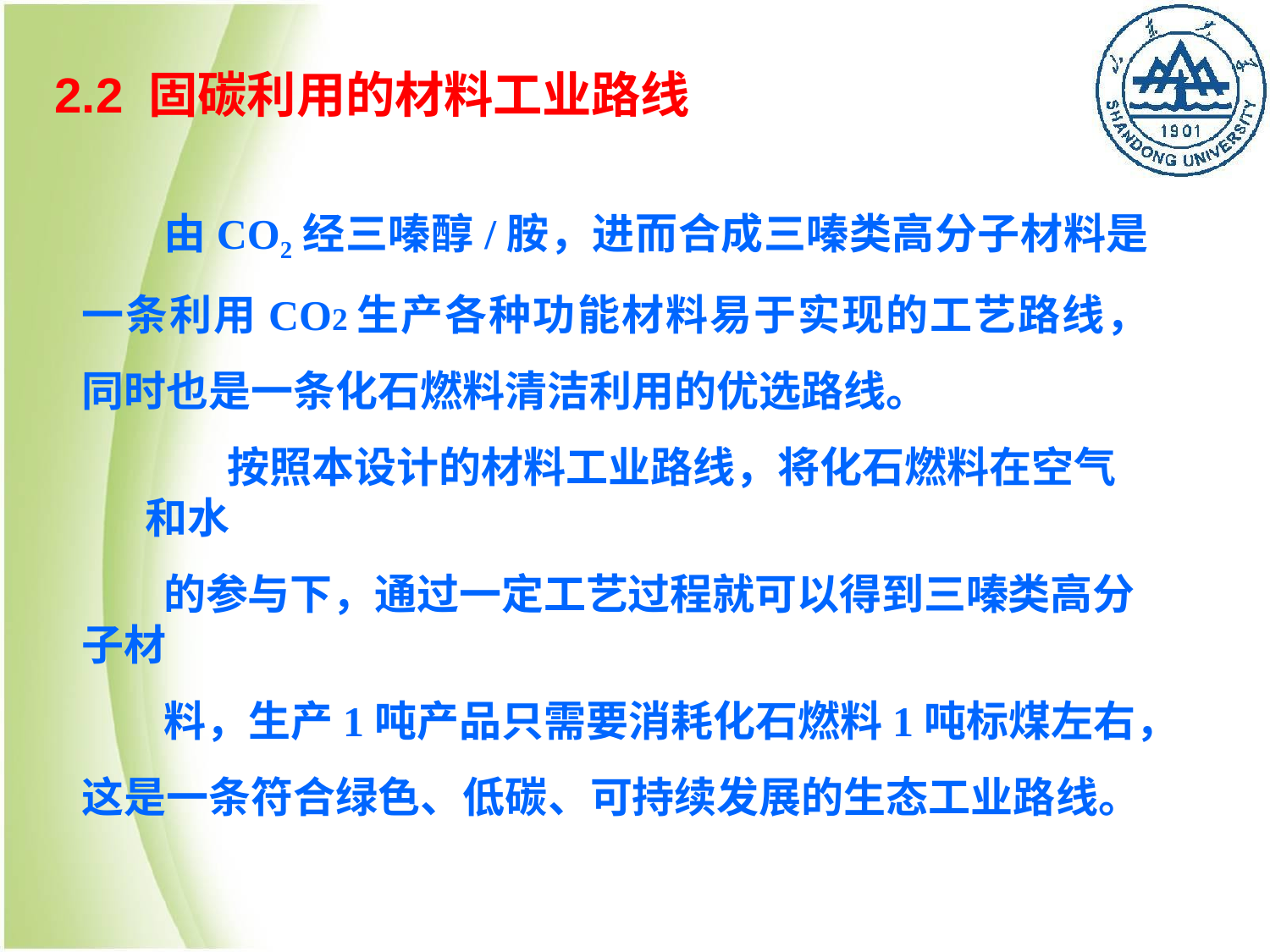

# 2.2 固碳利用的材料工业路线
由CO2经三嗪醇/胺，进而合成三嗪类高分子材料是一条利用CO2生产各种功能材料易于实现的工艺路线，同时也是一条化石燃料清洁利用的优选路线。
按照本设计的材料工业路线，将化石燃料在空气和水
的参与下，通过一定工艺过程就可以得到三嗪类高分子材
料，生产1吨产品只需要消耗化石燃料1吨标煤左右，这是一条符合绿色、低碳、可持续发展的生态工业路线。